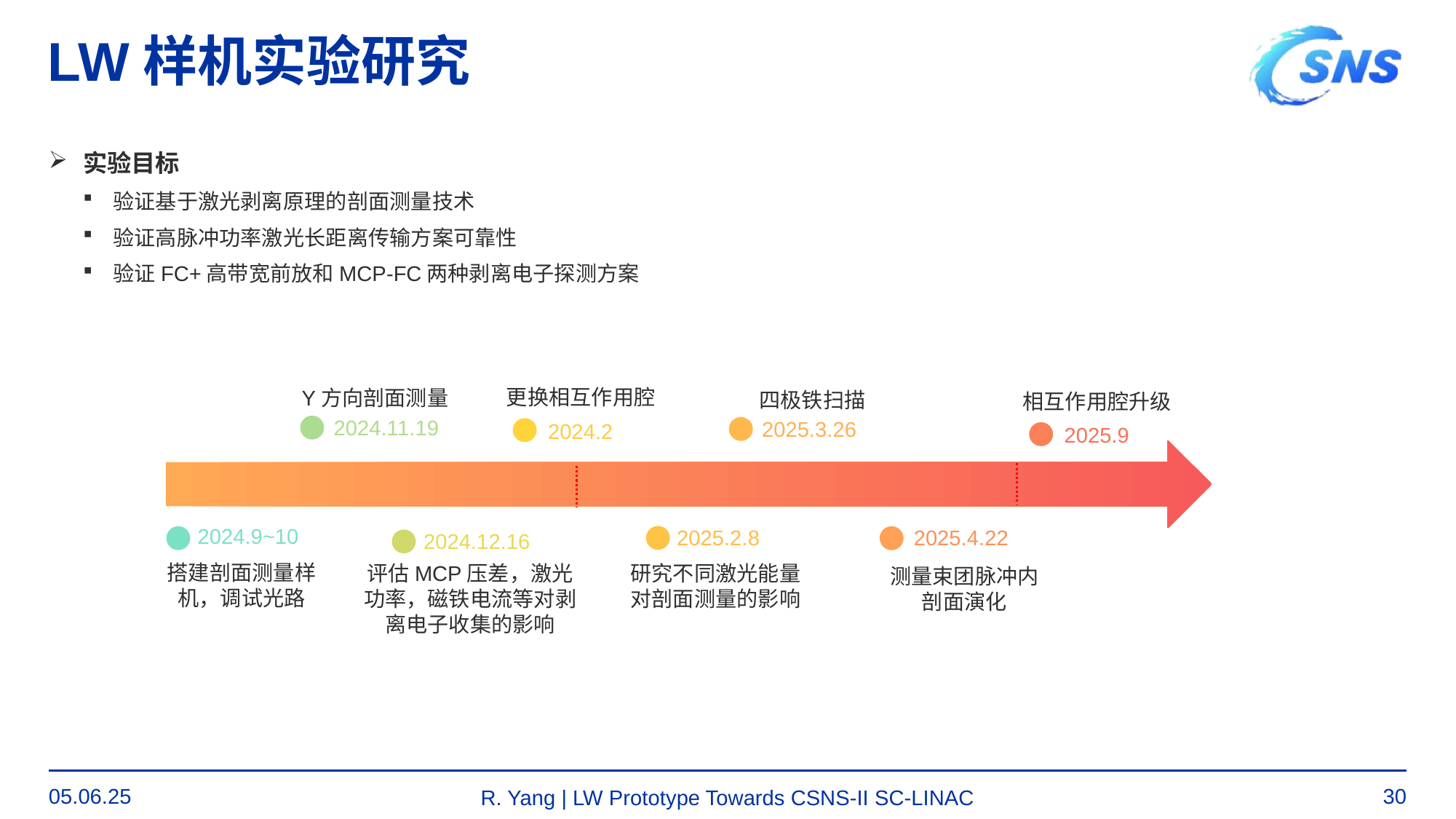

# LW样机实验研究
实验目标
验证基于激光剥离原理的剖面测量技术
验证高脉冲功率激光长距离传输方案可靠性
验证FC+高带宽前放和MCP-FC两种剥离电子探测方案
更换相互作用腔
Y方向剖面测量
四极铁扫描

搭建剖面测量样机，调试光路
评估MCP压差，激光功率，磁铁电流等对剥离电子收集的影响
研究不同激光能量对剖面测量的影响
测量束团脉冲内剖面演化
2024.11.19
2025.3.26
2024.9~10
2025.2.8
2025.4.22
相互作用腔升级
2024.2
2025.9

2024.12.16

05.06.25
30
R. Yang | LW Prototype Towards CSNS-II SC-LINAC